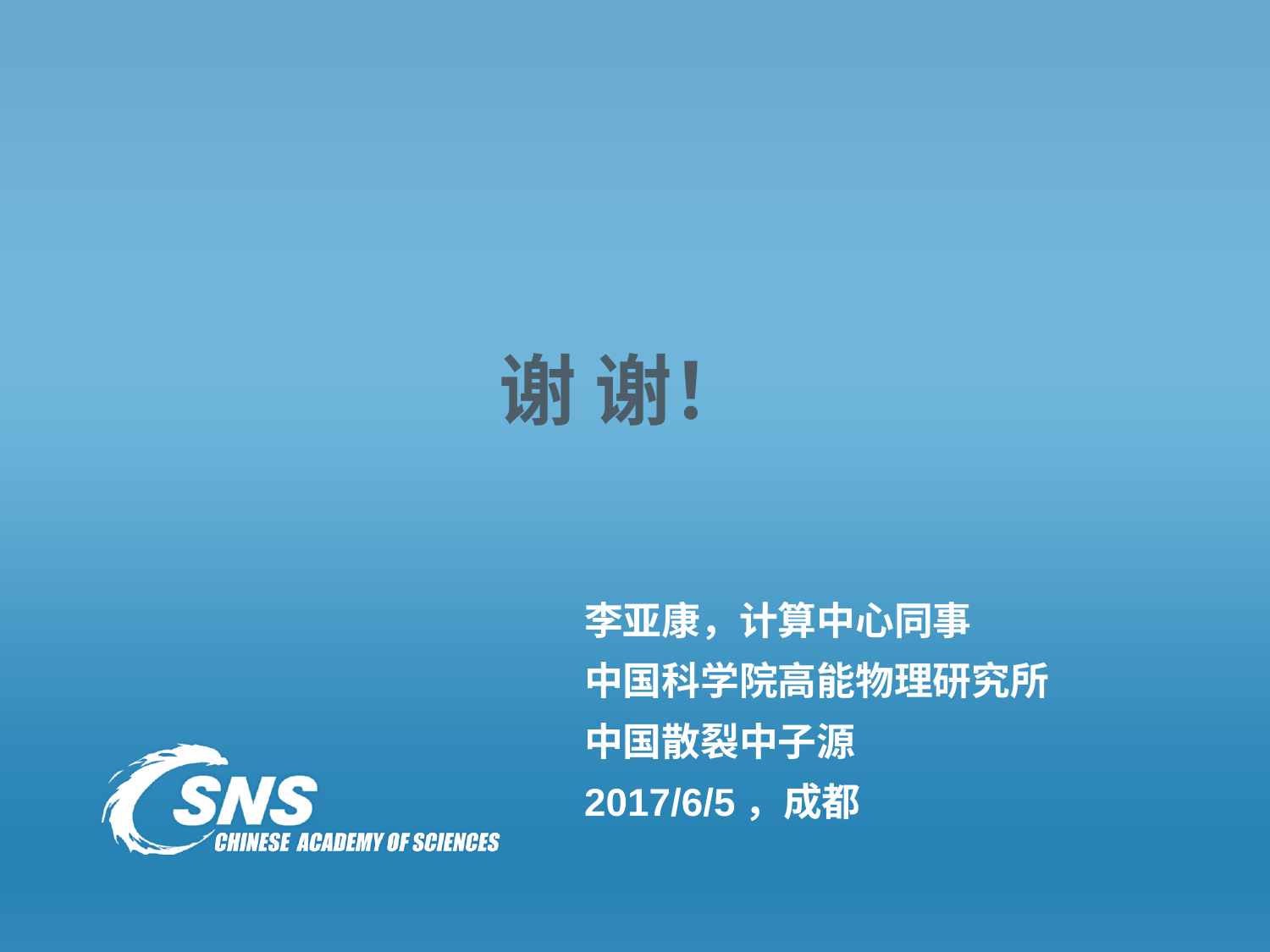

# 谢 谢！
李亚康，计算中心同事
中国科学院高能物理研究所
中国散裂中子源
2017/6/5，成都